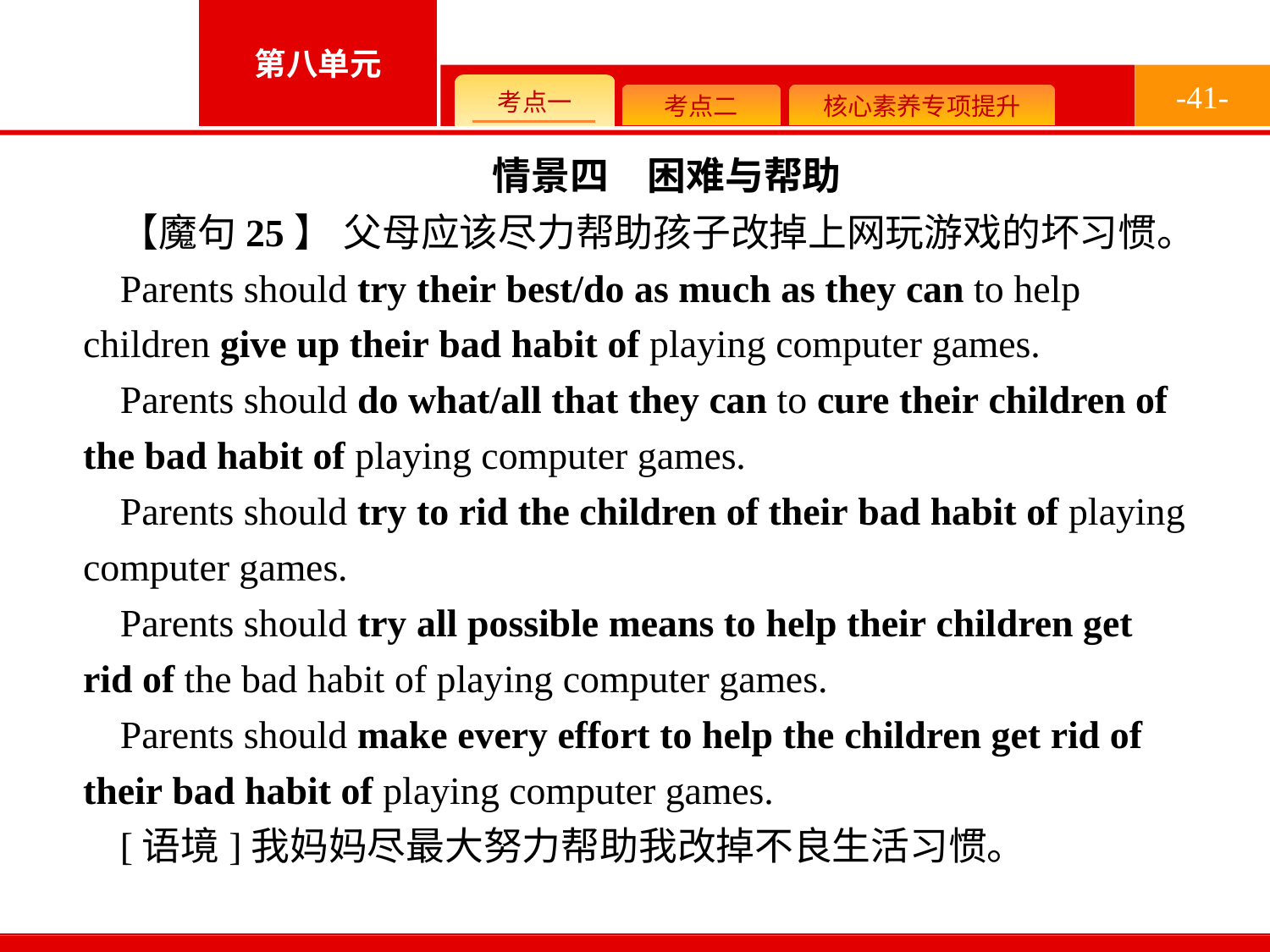

-41-
情景四　困难与帮助
【魔句25】 父母应该尽力帮助孩子改掉上网玩游戏的坏习惯。
Parents should try their best/do as much as they can to help children give up their bad habit of playing computer games.
Parents should do what/all that they can to cure their children of the bad habit of playing computer games.
Parents should try to rid the children of their bad habit of playing computer games.
Parents should try all possible means to help their children get rid of the bad habit of playing computer games.
Parents should make every effort to help the children get rid of their bad habit of playing computer games.
[语境]我妈妈尽最大努力帮助我改掉不良生活习惯。